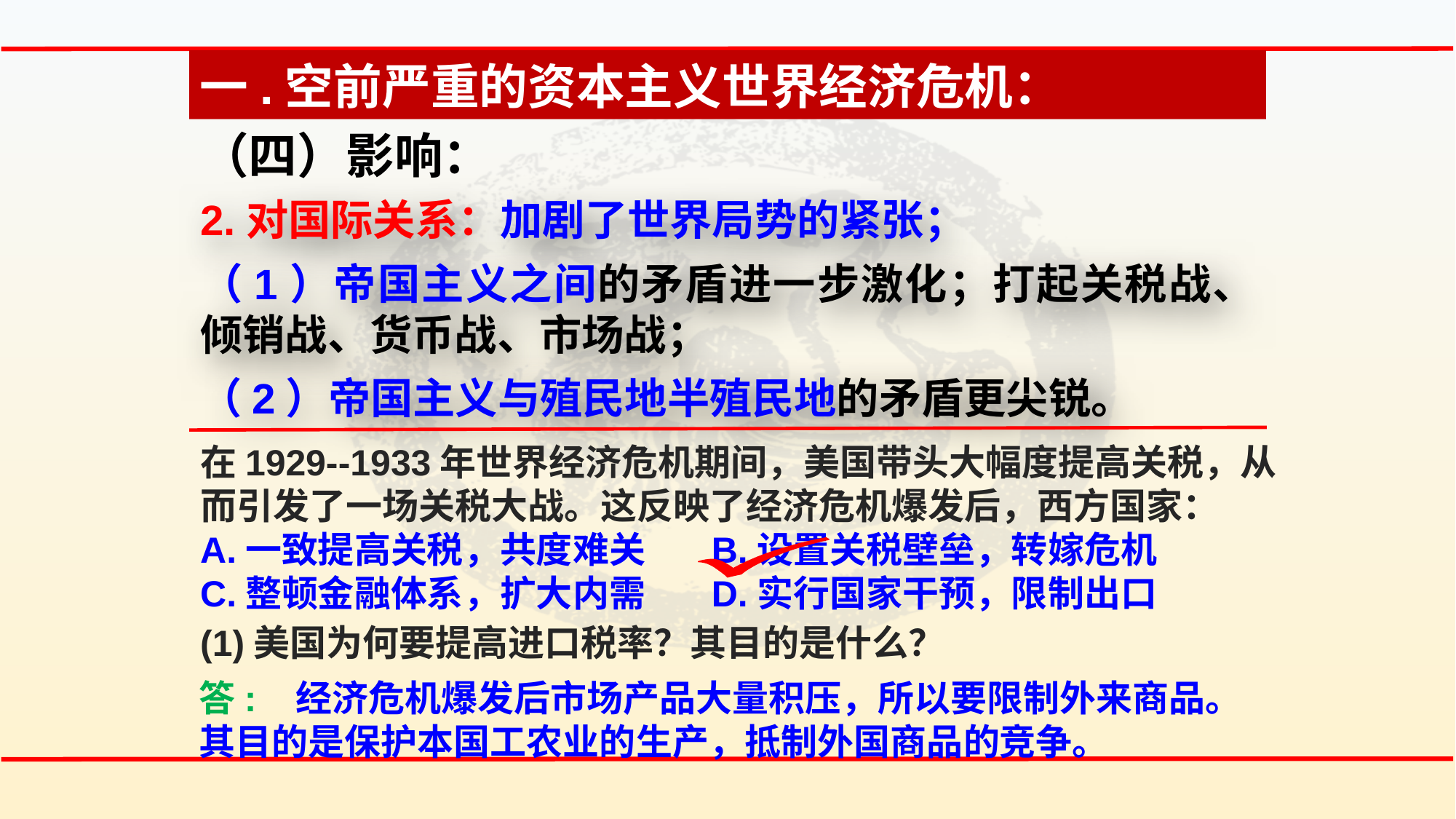

一.空前严重的资本主义世界经济危机：
（四）影响：
2.对国际关系：加剧了世界局势的紧张；
（1）帝国主义之间的矛盾进一步激化；打起关税战、倾销战、货币战、市场战；
（2）帝国主义与殖民地半殖民地的矛盾更尖锐。
在1929--1933年世界经济危机期间，美国带头大幅度提高关税，从而引发了一场关税大战。这反映了经济危机爆发后，西方国家：
A.一致提高关税，共度难关       B.设置关税壁垒，转嫁危机
C.整顿金融体系，扩大内需       D.实行国家干预，限制出口

(1)美国为何要提高进口税率？其目的是什么？
答:   经济危机爆发后市场产品大量积压，所以要限制外来商品。其目的是保护本国工农业的生产，抵制外国商品的竞争。